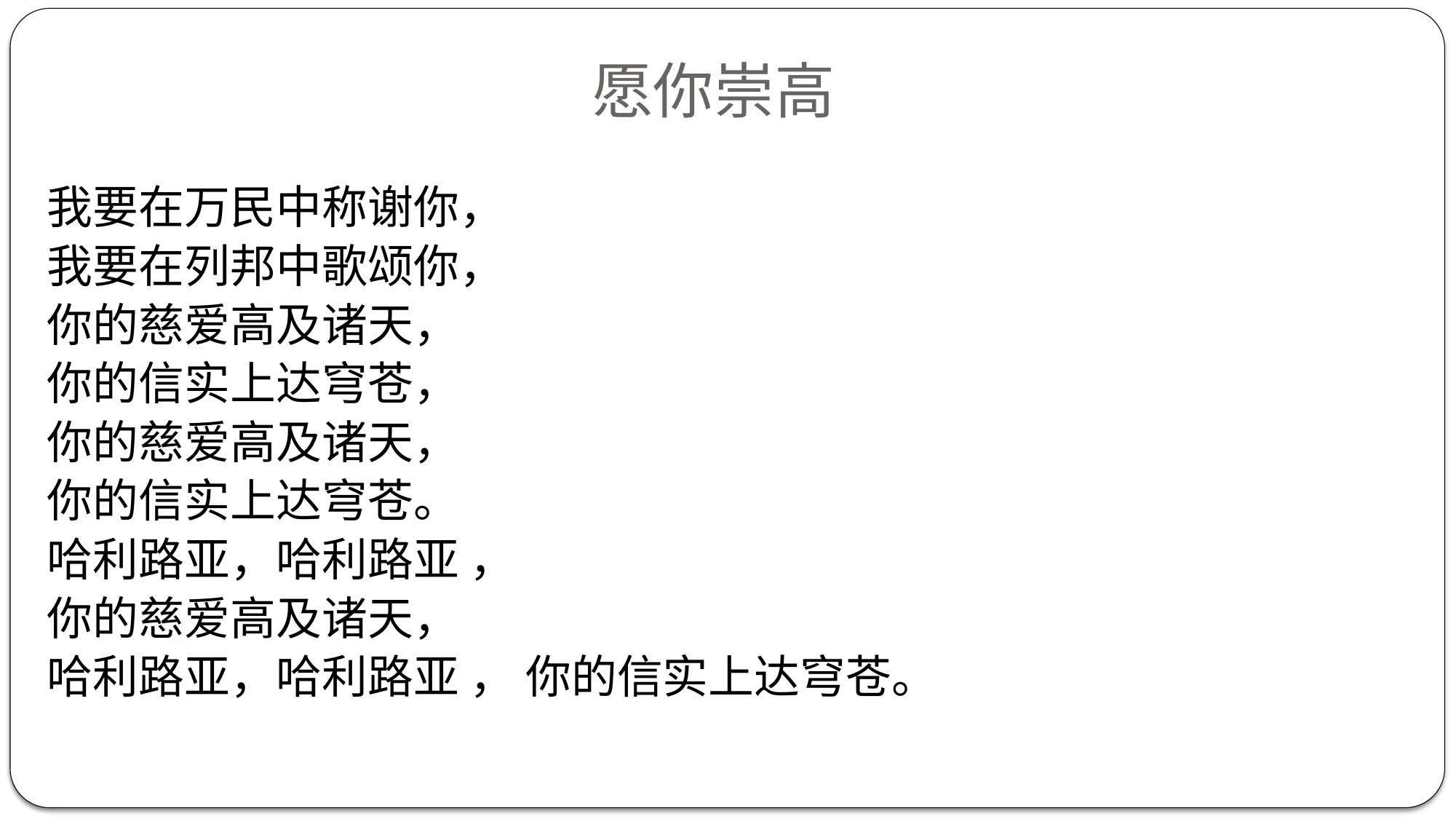

# 愿你崇高
我要在万民中称谢你，
我要在列邦中歌颂你，
你的慈爱高及诸天，
你的信实上达穹苍，
你的慈爱高及诸天，
你的信实上达穹苍。
哈利路亚，哈利路亚 ，
你的慈爱高及诸天，
哈利路亚，哈利路亚 ， 你的信实上达穹苍。